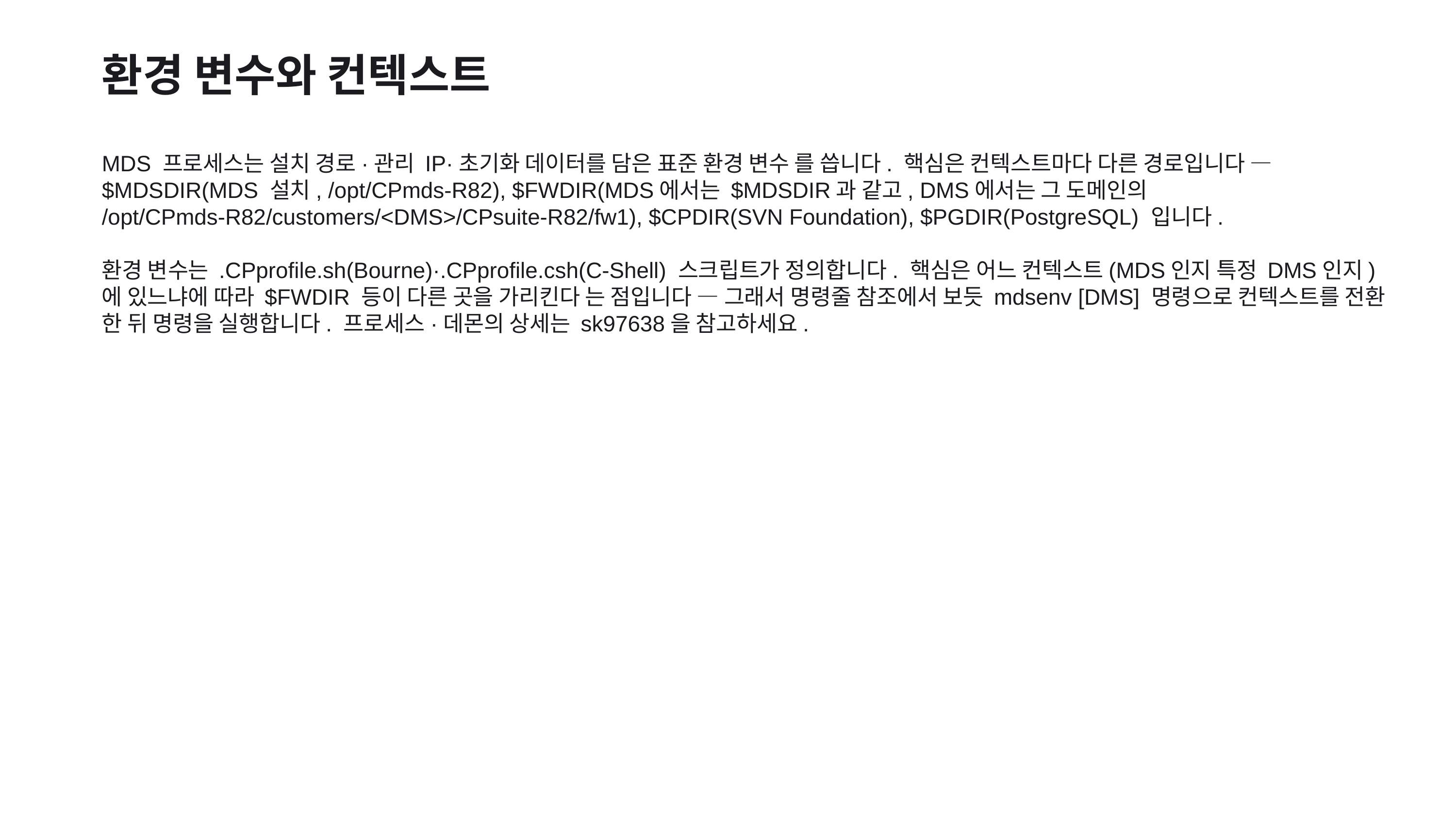

환경 변수와 컨텍스트
MDS 프로세스는 설치 경로·관리 IP·초기화 데이터를 담은 표준 환경 변수 를 씁니다. 핵심은 컨텍스트마다 다른 경로입니다 — $MDSDIR(MDS 설치, /opt/CPmds-R82), $FWDIR(MDS에서는 $MDSDIR과 같고, DMS에서는 그 도메인의 /opt/CPmds-R82/customers/<DMS>/CPsuite-R82/fw1), $CPDIR(SVN Foundation), $PGDIR(PostgreSQL) 입니다.

환경 변수는 .CPprofile.sh(Bourne)·.CPprofile.csh(C-Shell) 스크립트가 정의합니다. 핵심은 어느 컨텍스트(MDS인지 특정 DMS인지)에 있느냐에 따라 $FWDIR 등이 다른 곳을 가리킨다 는 점입니다 — 그래서 명령줄 참조에서 보듯 mdsenv [DMS] 명령으로 컨텍스트를 전환 한 뒤 명령을 실행합니다. 프로세스·데몬의 상세는 sk97638을 참고하세요.